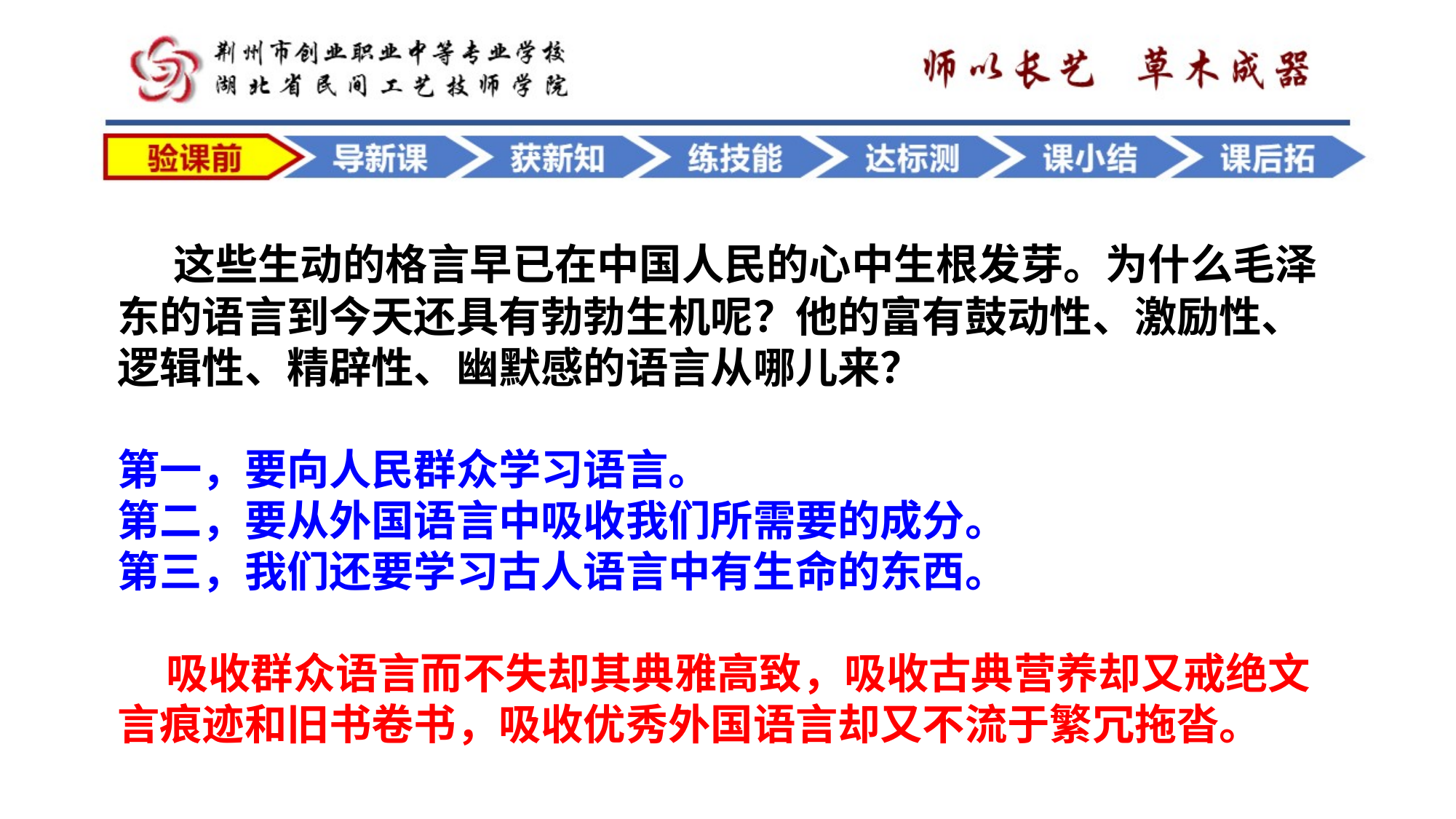

这些生动的格言早已在中国人民的心中生根发芽。为什么毛泽东的语言到今天还具有勃勃生机呢？他的富有鼓动性、激励性、逻辑性、精辟性、幽默感的语言从哪儿来？

第一，要向人民群众学习语言。
第二，要从外国语言中吸收我们所需要的成分。
第三，我们还要学习古人语言中有生命的东西。

    吸收群众语言而不失却其典雅高致，吸收古典营养却又戒绝文言痕迹和旧书卷书，吸收优秀外国语言却又不流于繁冗拖沓。